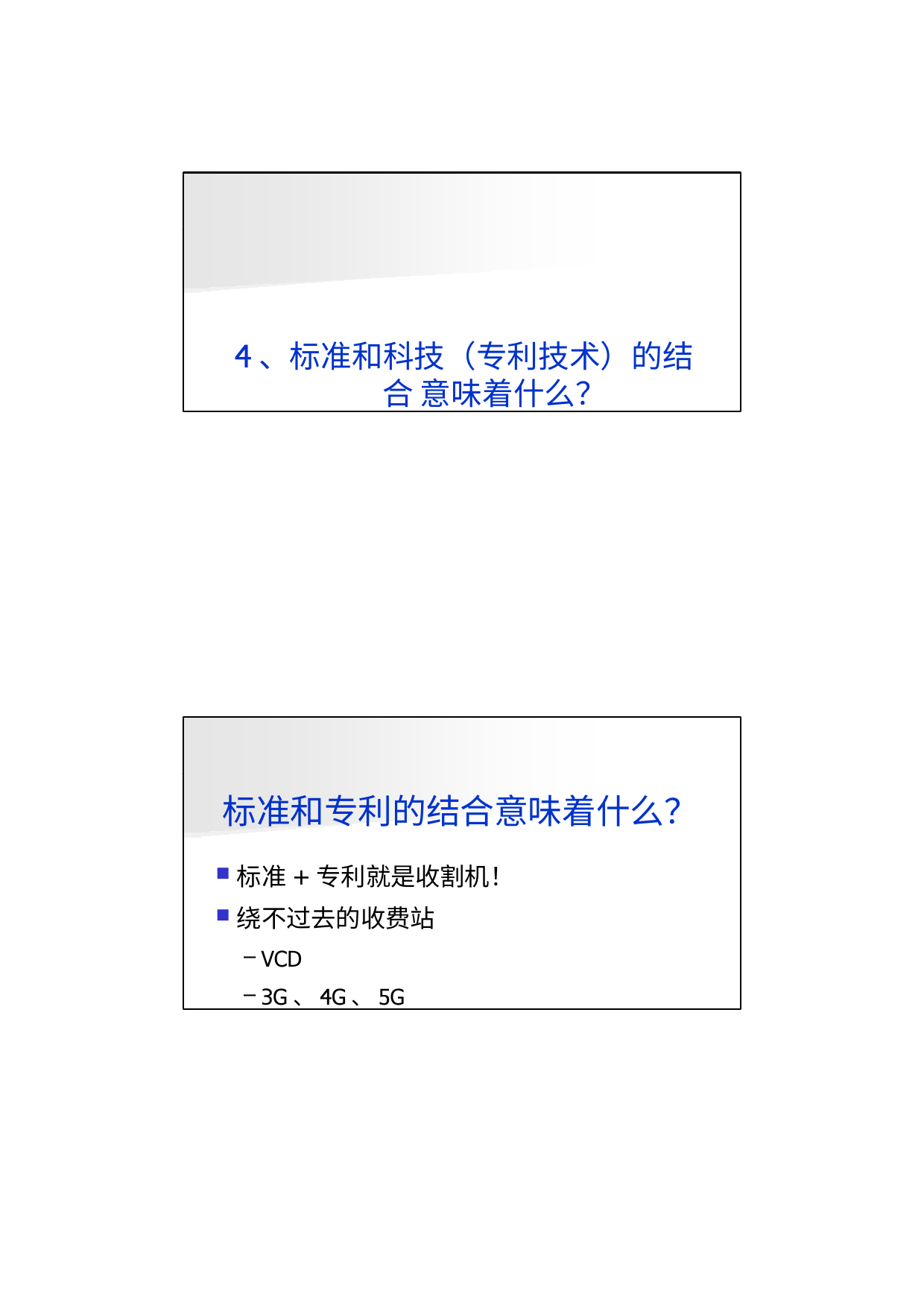

4、标准和科技（专利技术）的结合 意味着什么？

标准和专利的结合意味着什么？
标准+专利就是收割机！
绕不过去的收费站
VCD
3G、4G、5G